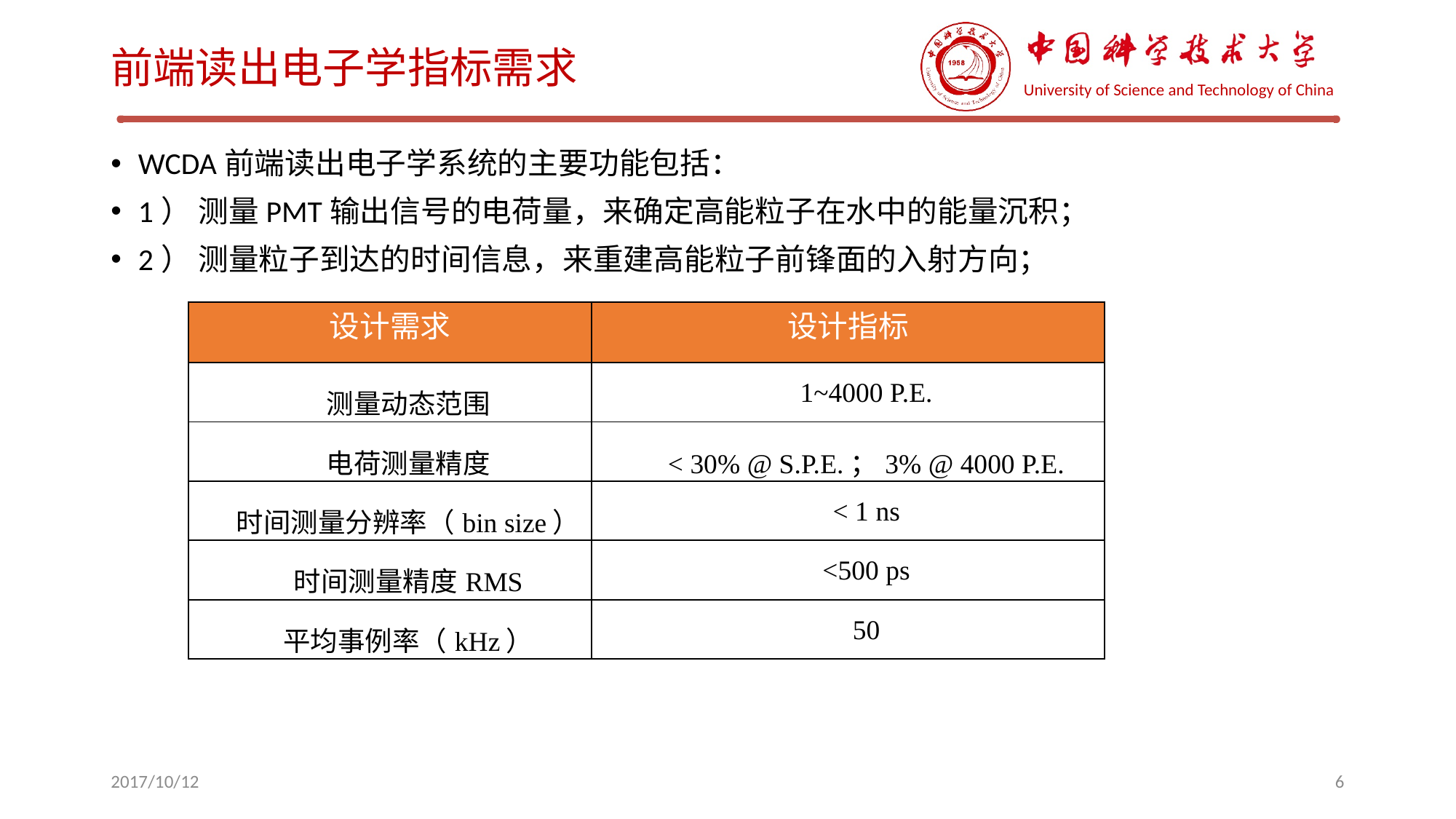

# 前端读出电子学指标需求
WCDA前端读出电子学系统的主要功能包括：
1） 测量PMT输出信号的电荷量，来确定高能粒子在水中的能量沉积；
2） 测量粒子到达的时间信息，来重建高能粒子前锋面的入射方向；

| 设计需求 | 设计指标 |
| --- | --- |
| 测量动态范围 | 1~4000 P.E. |
| 电荷测量精度 | < 30% @ S.P.E.；3% @ 4000 P.E. |
| 时间测量分辨率（bin size） | < 1 ns |
| 时间测量精度RMS | <500 ps |
| 平均事例率（kHz） | 50 |
2017/10/12
6